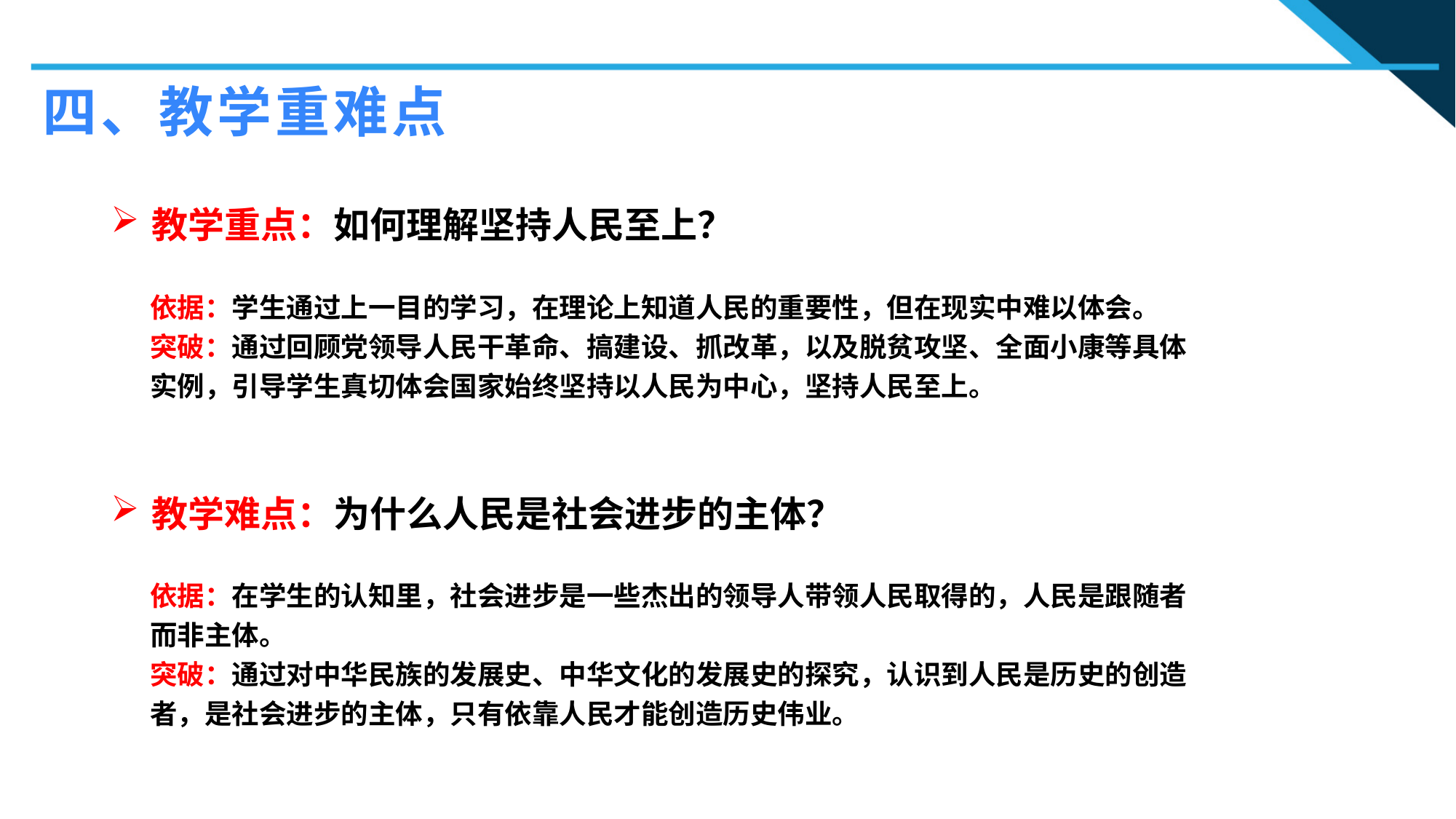

四、教学重难点
教学重点：如何理解坚持人民至上？
依据：学生通过上一目的学习，在理论上知道人民的重要性，但在现实中难以体会。
突破：通过回顾党领导人民干革命、搞建设、抓改革，以及脱贫攻坚、全面小康等具体实例，引导学生真切体会国家始终坚持以人民为中心，坚持人民至上。
教学难点：为什么人民是社会进步的主体？
依据：在学生的认知里，社会进步是一些杰出的领导人带领人民取得的，人民是跟随者而非主体。
突破：通过对中华民族的发展史、中华文化的发展史的探究，认识到人民是历史的创造者，是社会进步的主体，只有依靠人民才能创造历史伟业。